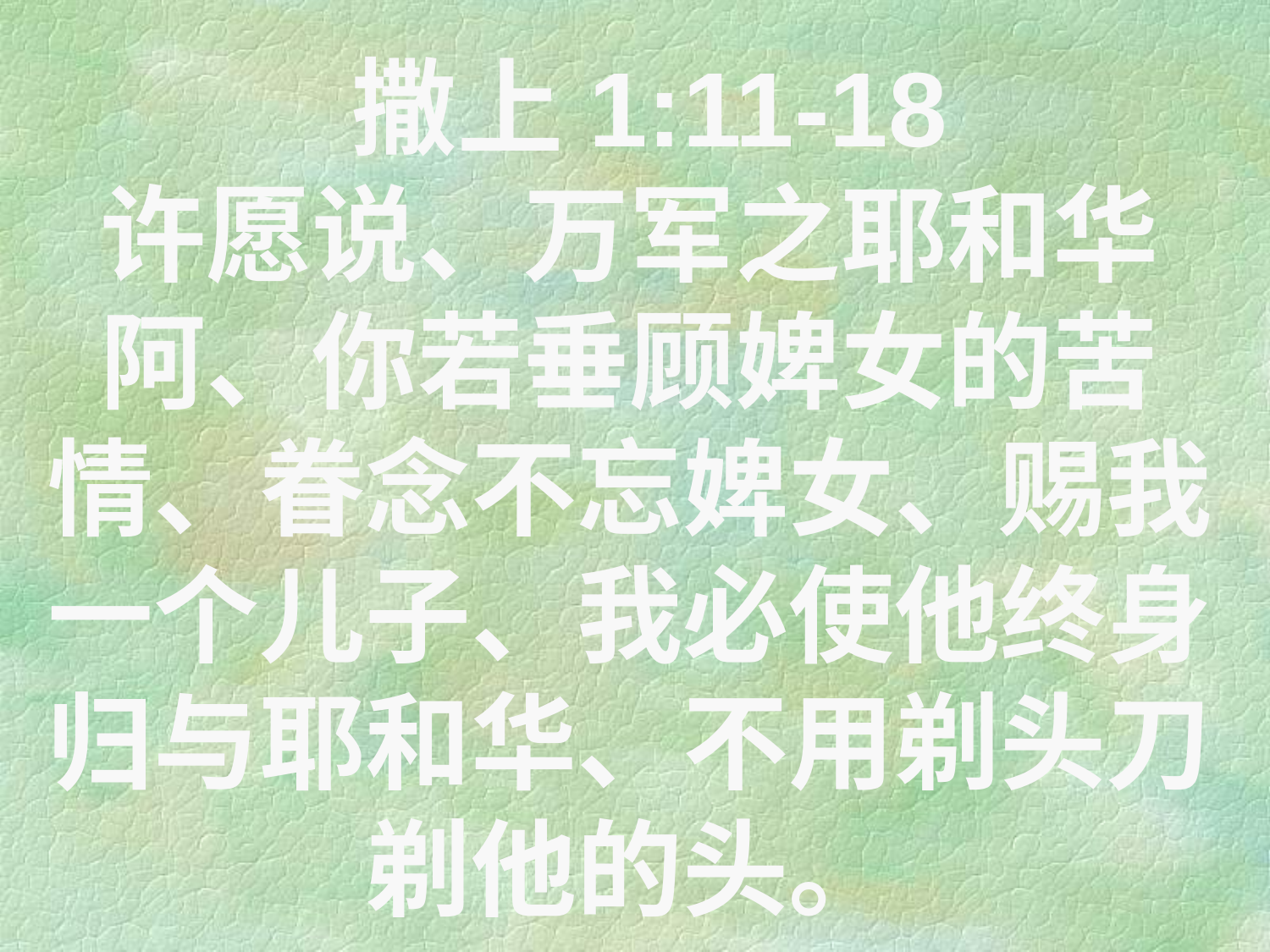

撒上1:11-18
许愿说、万军之耶和华阿、你若垂顾婢女的苦情、眷念不忘婢女、赐我一个儿子、我必使他终身归与耶和华、不用剃头刀剃他的头。